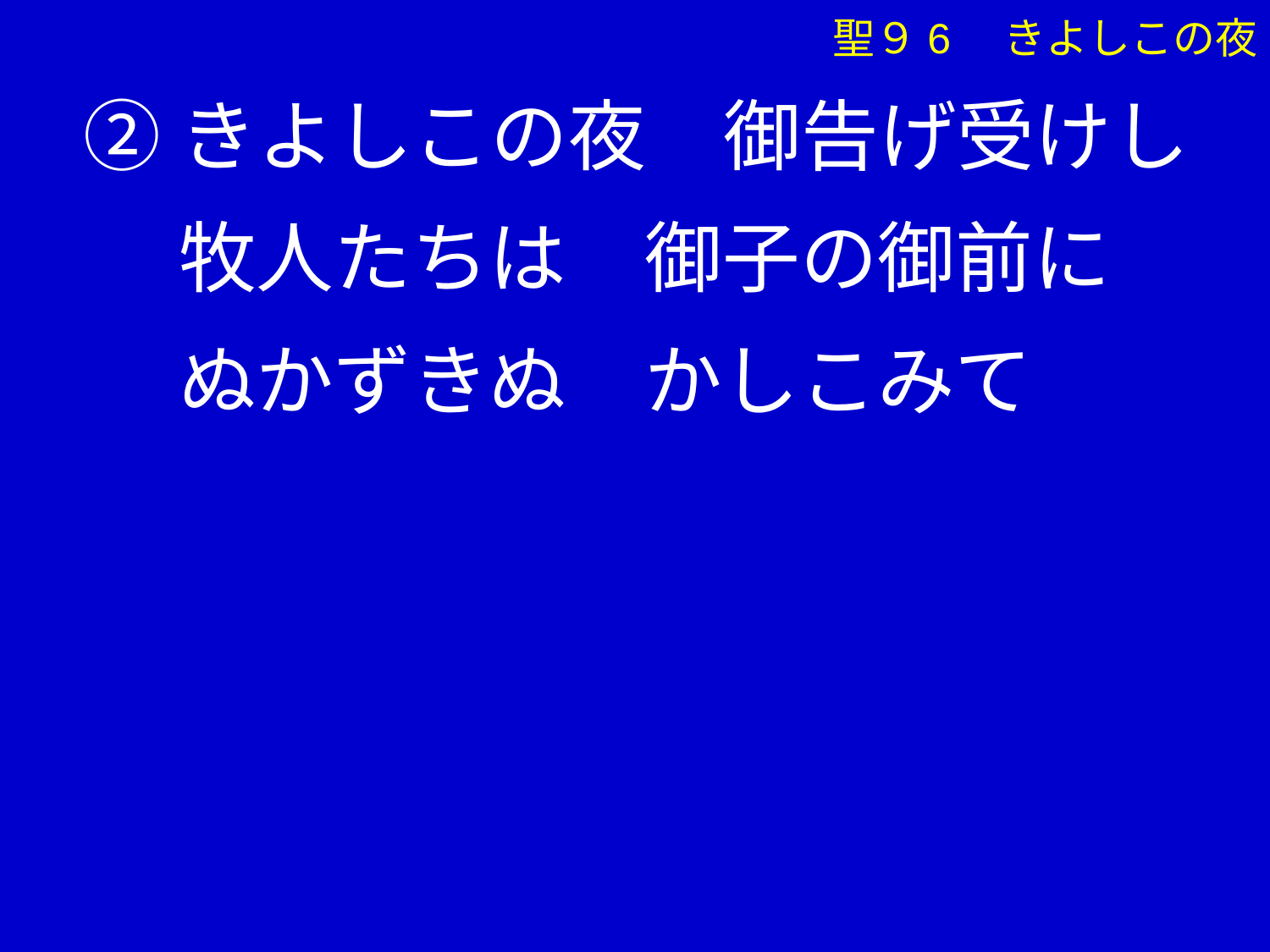

聖９6　きよしこの夜
②きよしこの夜　御告げ受けし
　 牧人たちは　御子の御前に
　 ぬかずきぬ　かしこみて